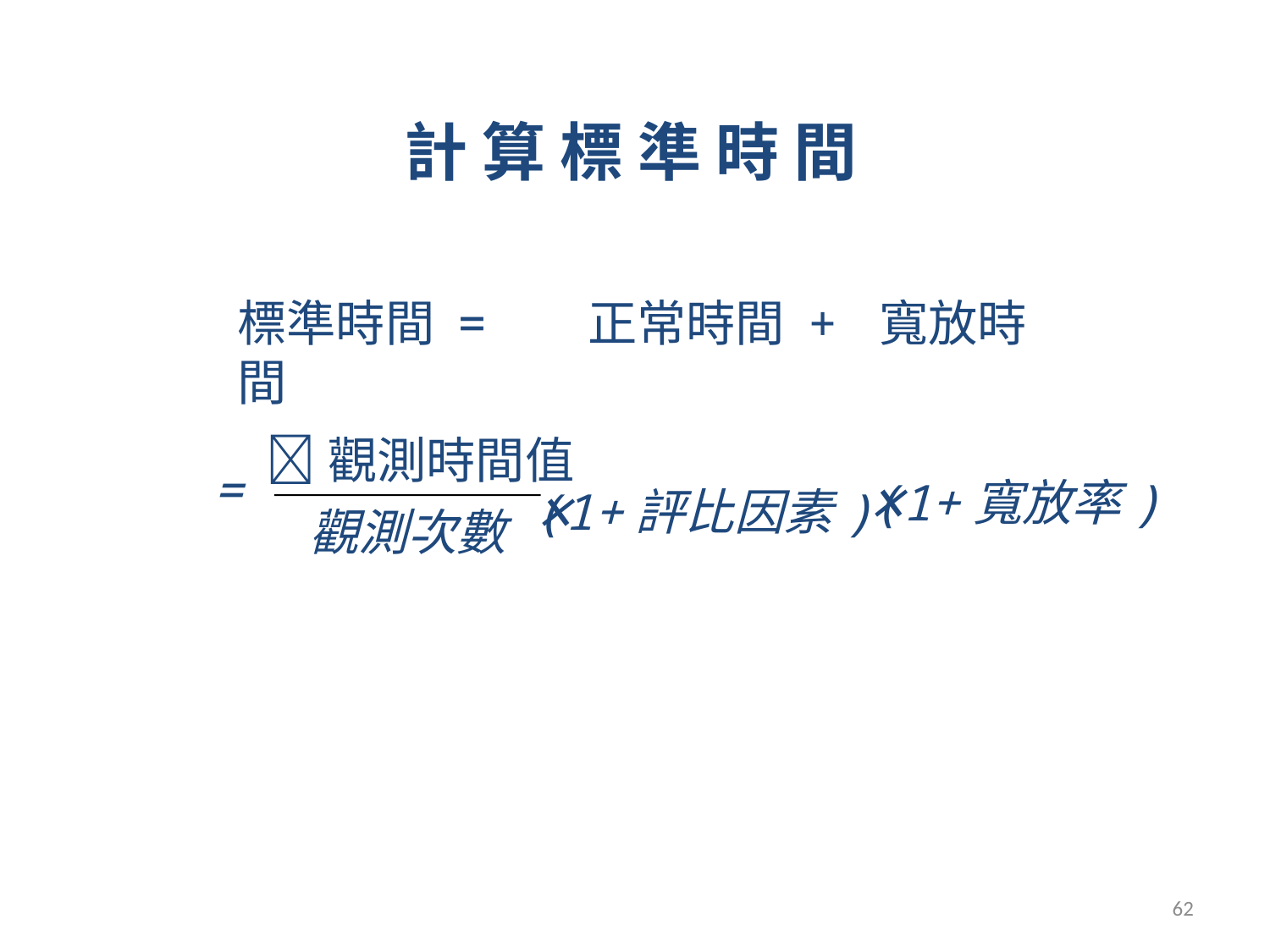

計 算 標 準 時 間
標準時間 =   正常時間 + 寬放時間
Σ觀測時間值
=
×
×
(1+寬放率)
(1+評比因素)

觀測次數

62